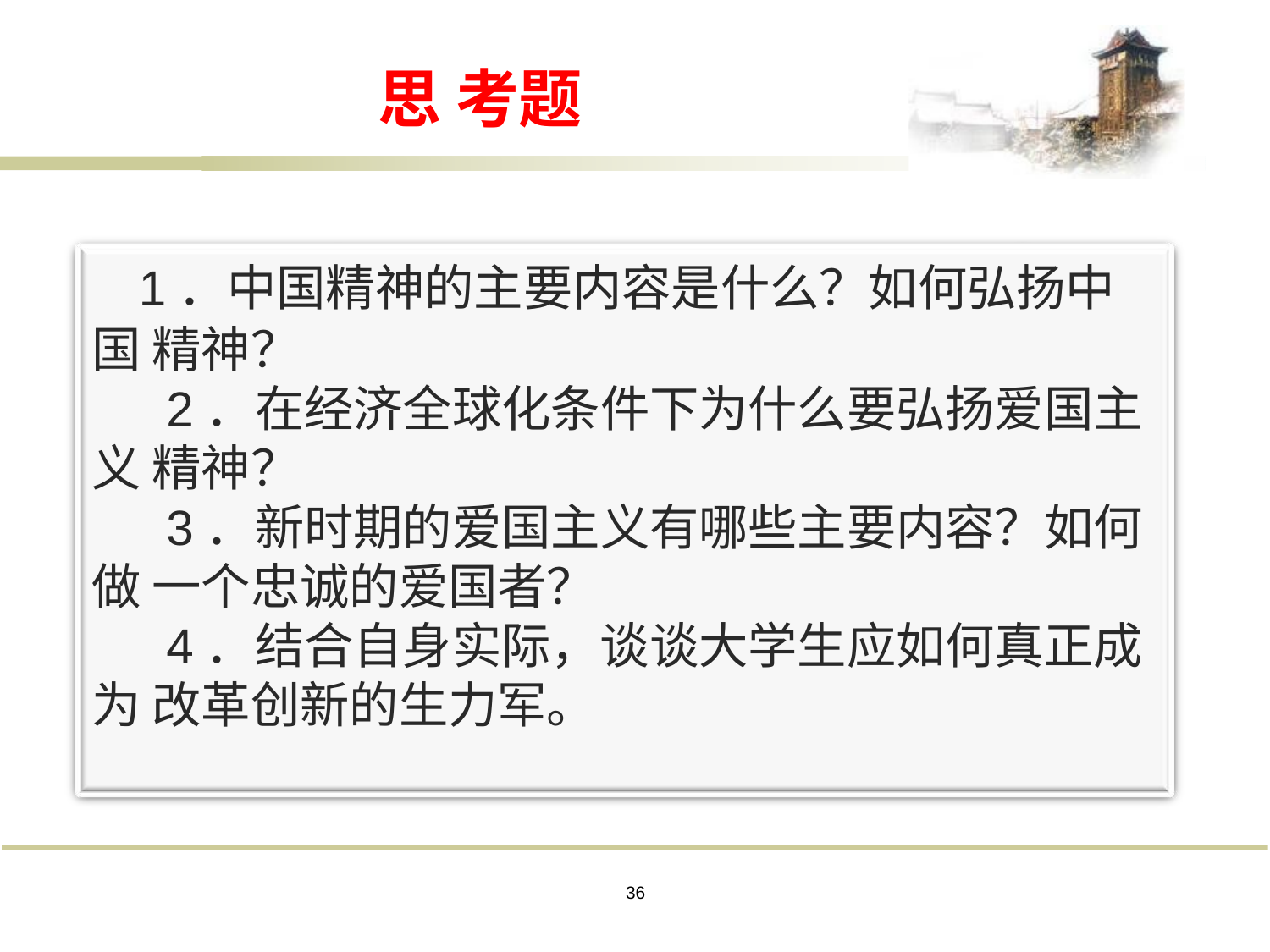

# 思 考题

1．中国精神的主要内容是什么？如何弘扬中国 精神？
  2．在经济全球化条件下为什么要弘扬爱国主义 精神？
  3．新时期的爱国主义有哪些主要内容？如何做 一个忠诚的爱国者？
  4．结合自身实际，谈谈大学生应如何真正成为 改革创新的生力军。

36